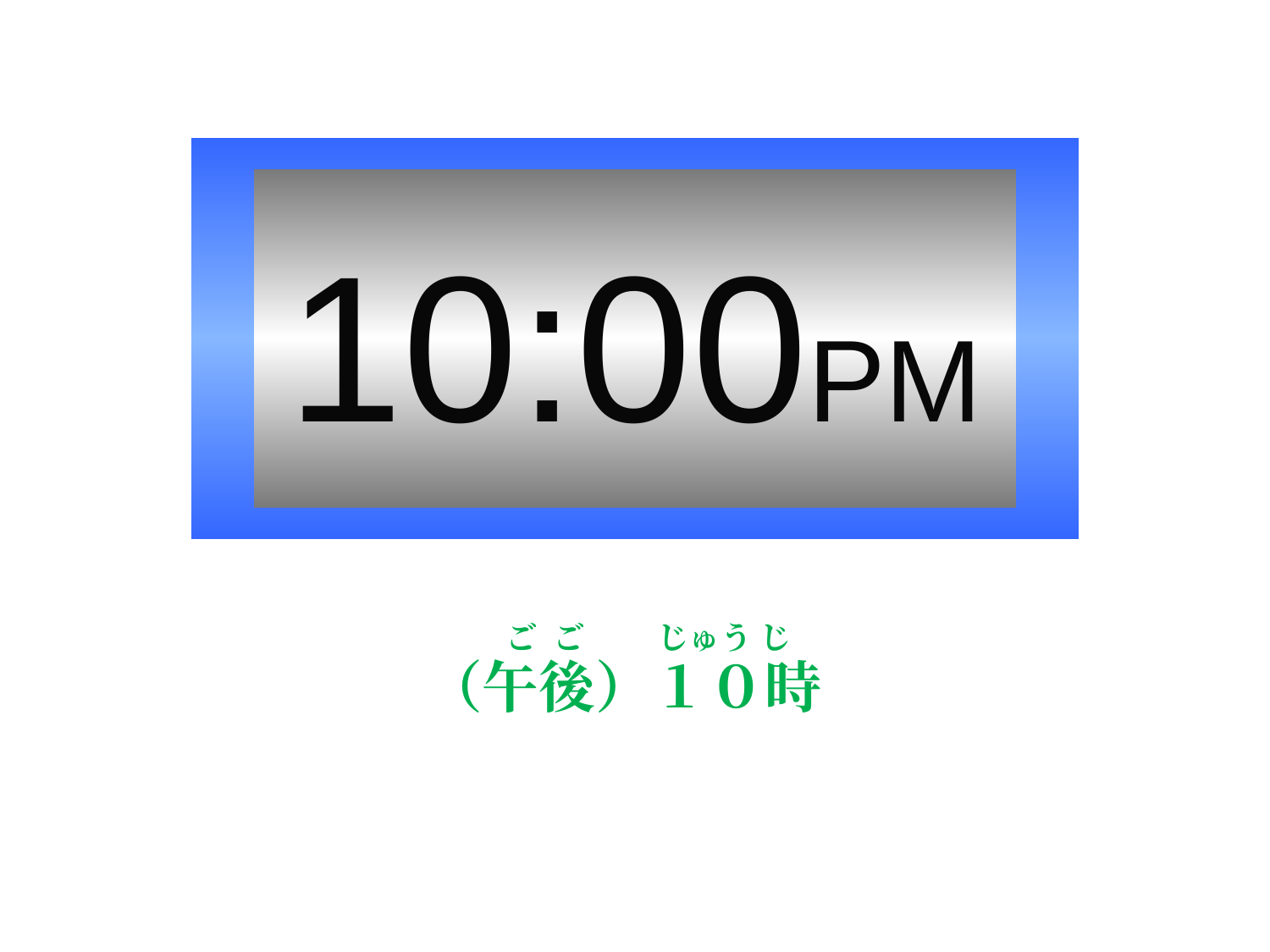

# 10:00PM
ご  ご　　 じゅう じ
（午後）１０時